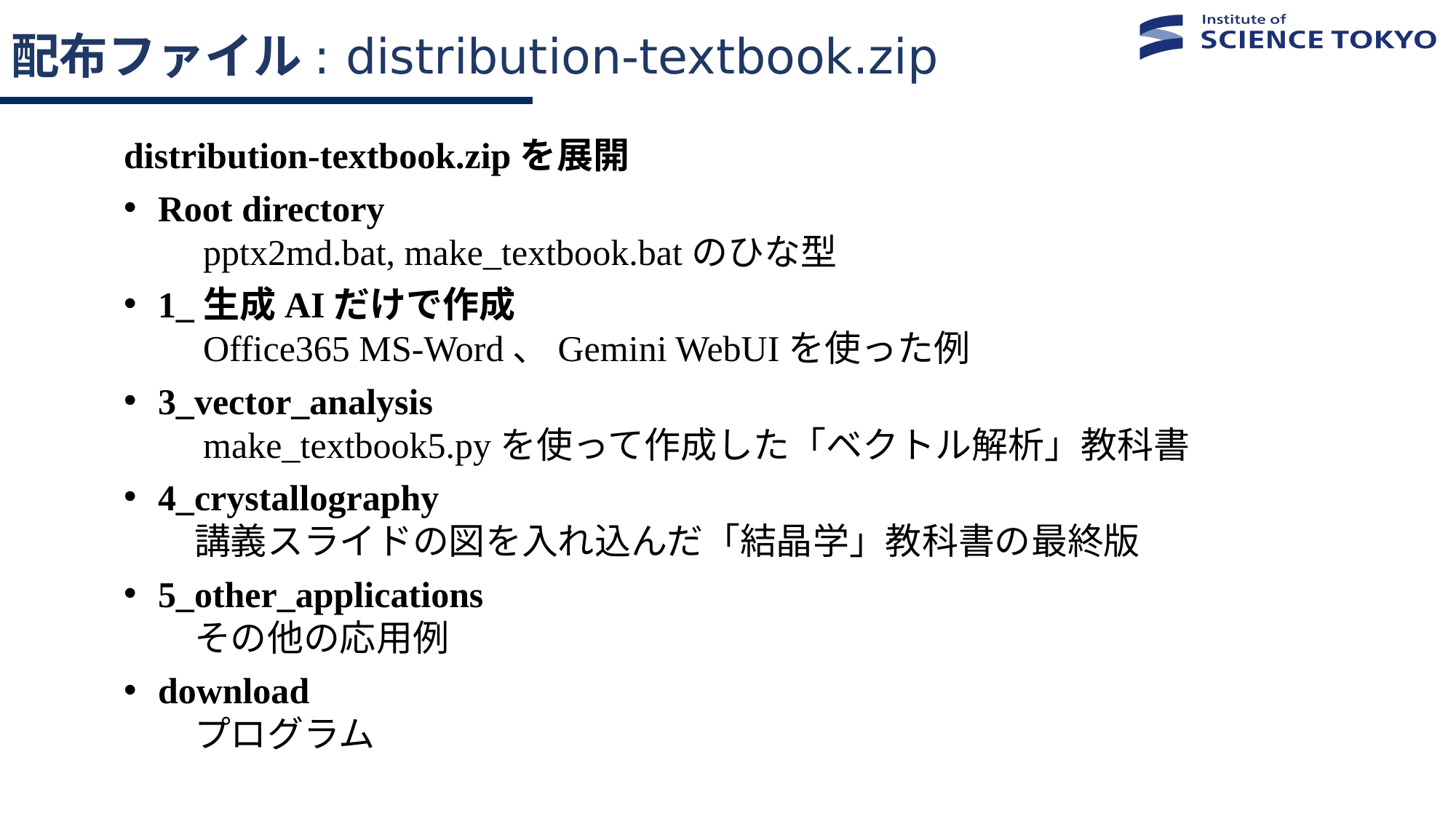

# 配布ファイル: distribution-textbook.zip
distribution-textbook.zipを展開
Root directory
　pptx2md.bat, make_textbook.batのひな型
1_生成AIだけで作成
　Office365 MS-Word、Gemini WebUIを使った例
3_vector_analysis
　make_textbook5.pyを使って作成した「ベクトル解析」教科書
4_crystallography
　講義スライドの図を入れ込んだ「結晶学」教科書の最終版
5_other_applications
　その他の応用例
download
　プログラム